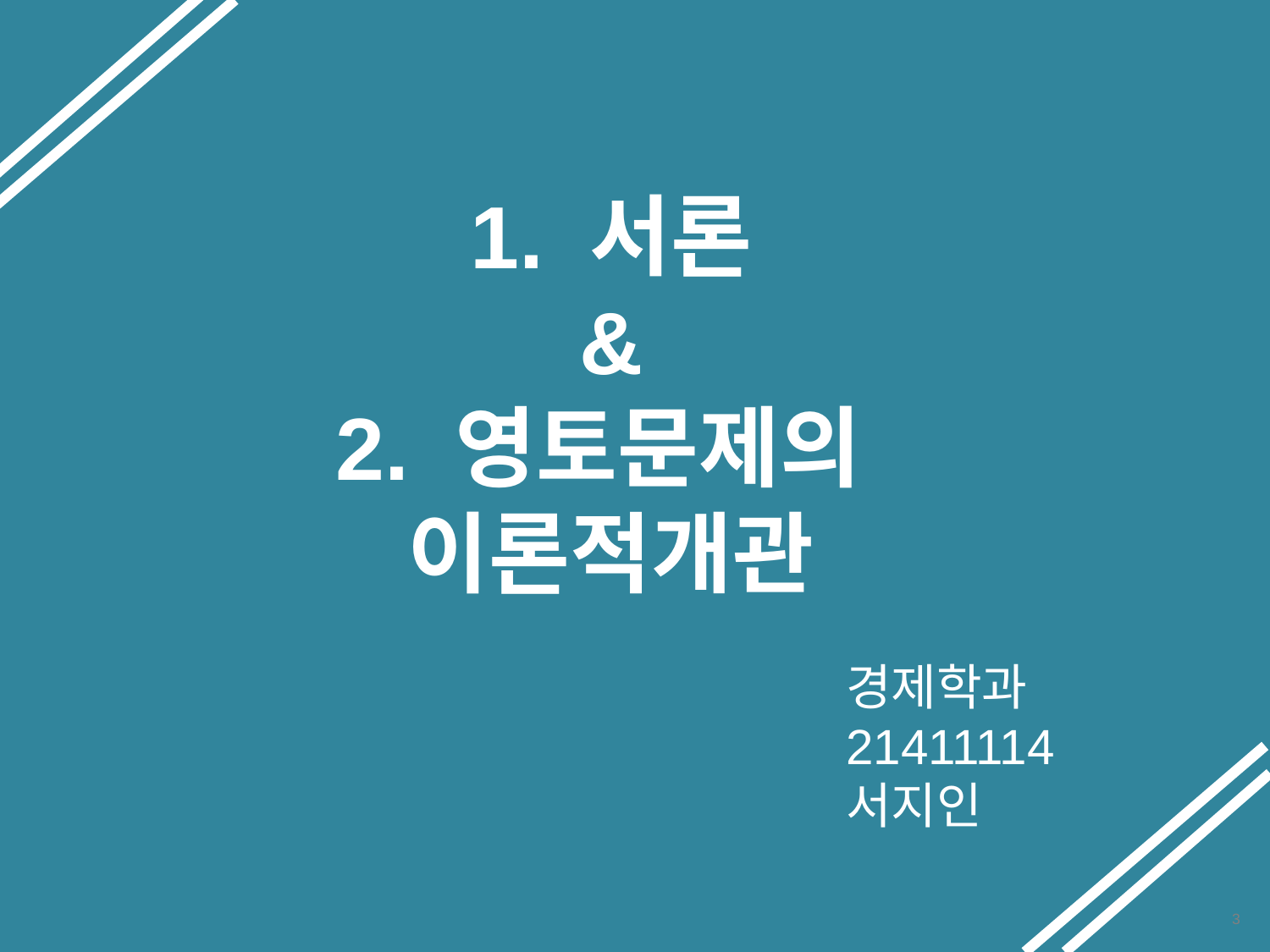

1. 서론
&
2. 영토문제의
이론적개관
경제학과21411114
서지인